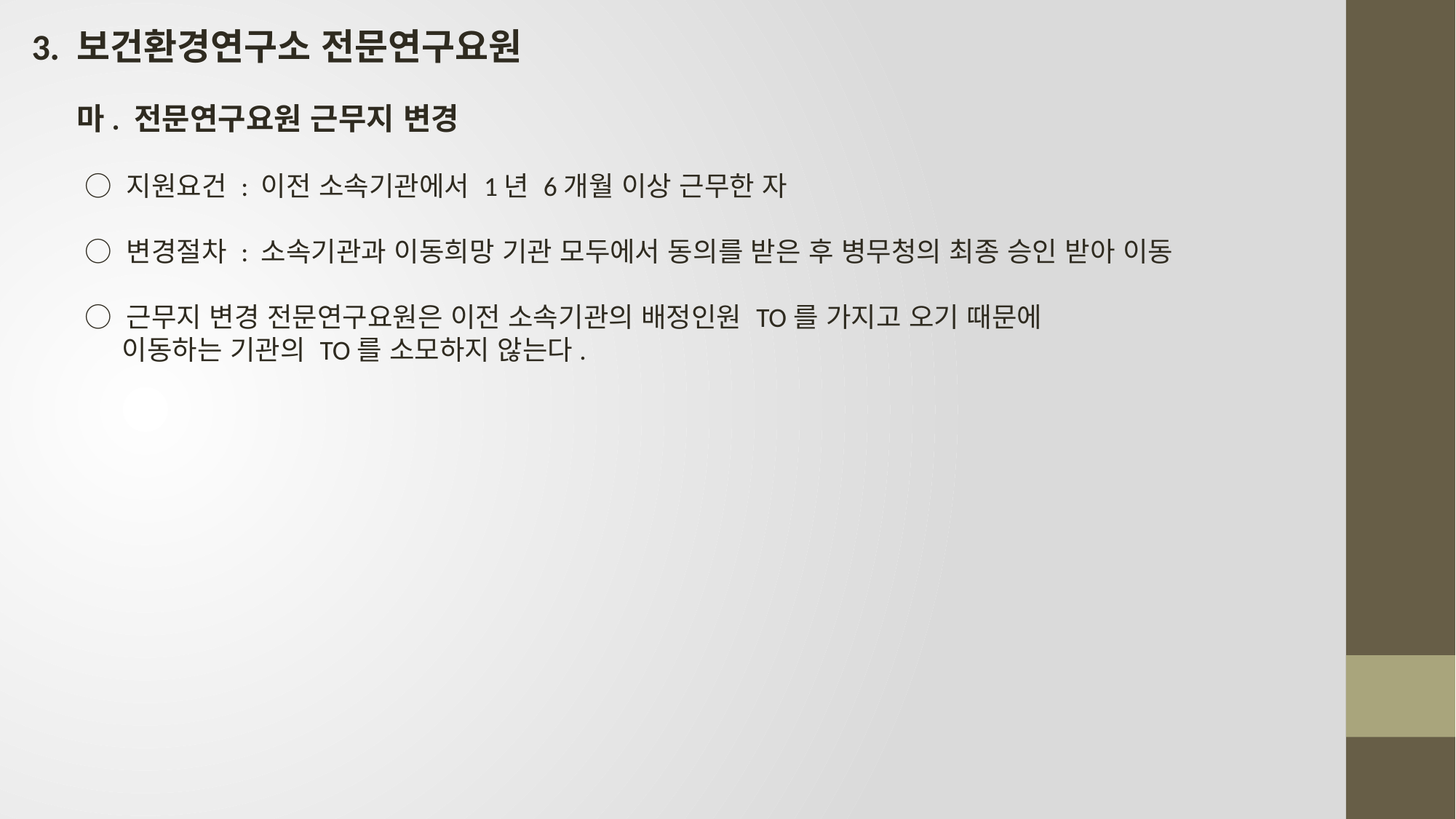

3. 보건환경연구소 전문연구요원

     마. 전문연구요원 근무지 변경

       ○ 지원요건 : 이전 소속기관에서 1년 6개월 이상 근무한 자

       ○ 변경절차 : 소속기관과 이동희망 기관 모두에서 동의를 받은 후 병무청의 최종 승인 받아 이동

       ○ 근무지 변경 전문연구요원은 이전 소속기관의 배정인원 TO를 가지고 오기 때문에
           이동하는 기관의 TO를 소모하지 않는다.